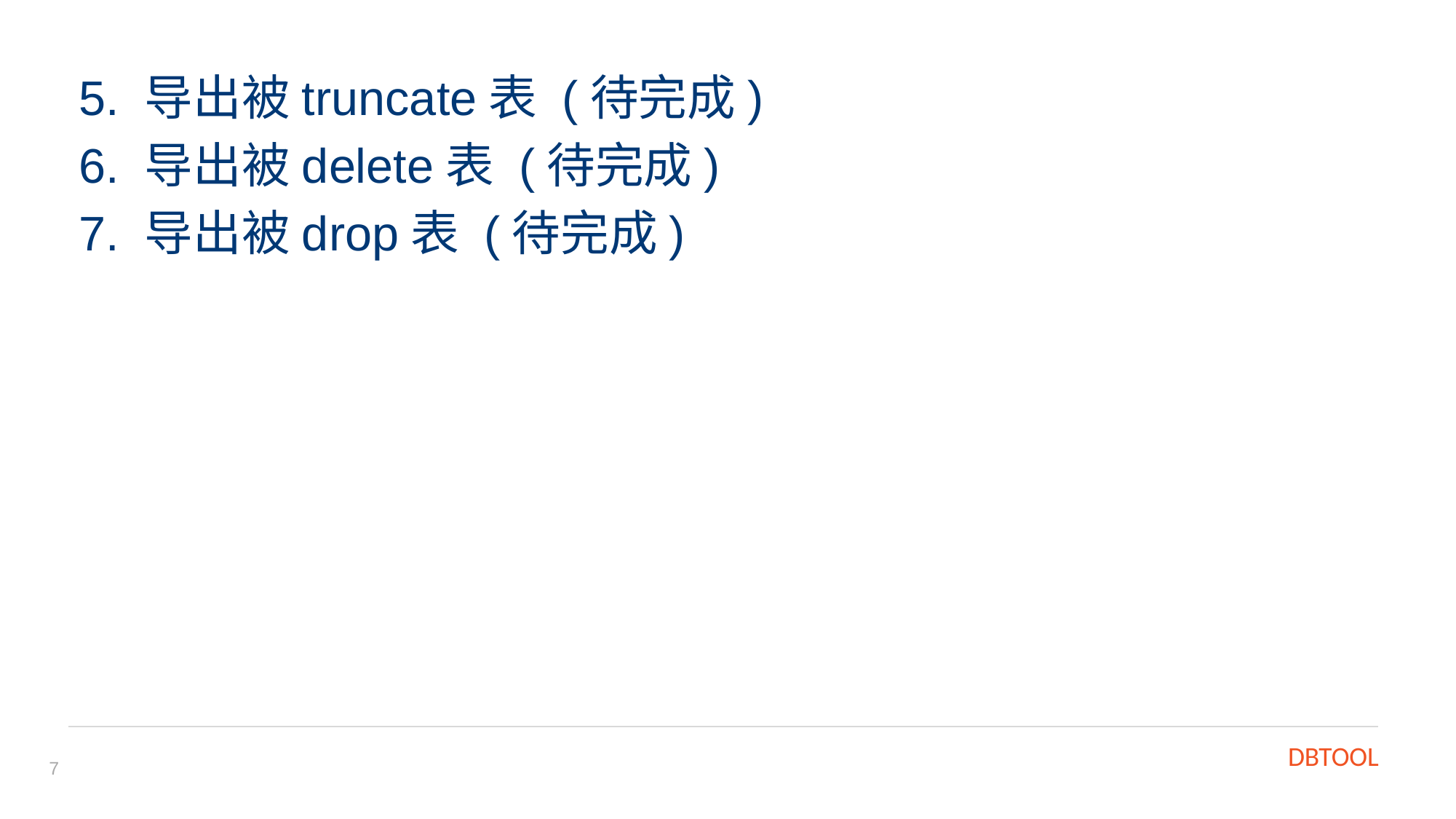

5. 导出被truncate表 (待完成)
6. 导出被delete表 (待完成)
7. 导出被drop表 (待完成)